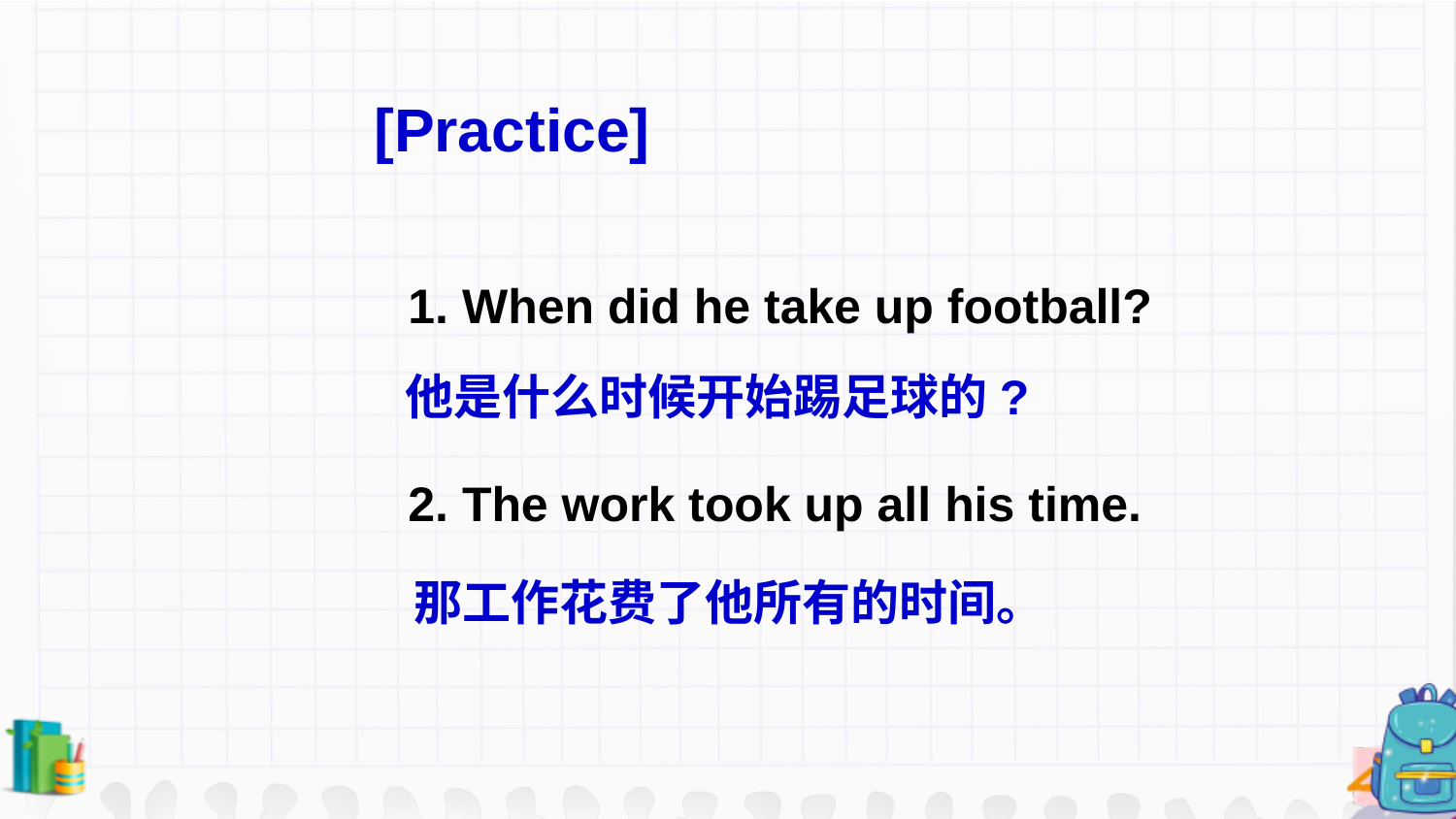

[Practice]
1. When did he take up football?

2. The work took up all his time.
他是什么时候开始踢足球的?
那工作花费了他所有的时间。